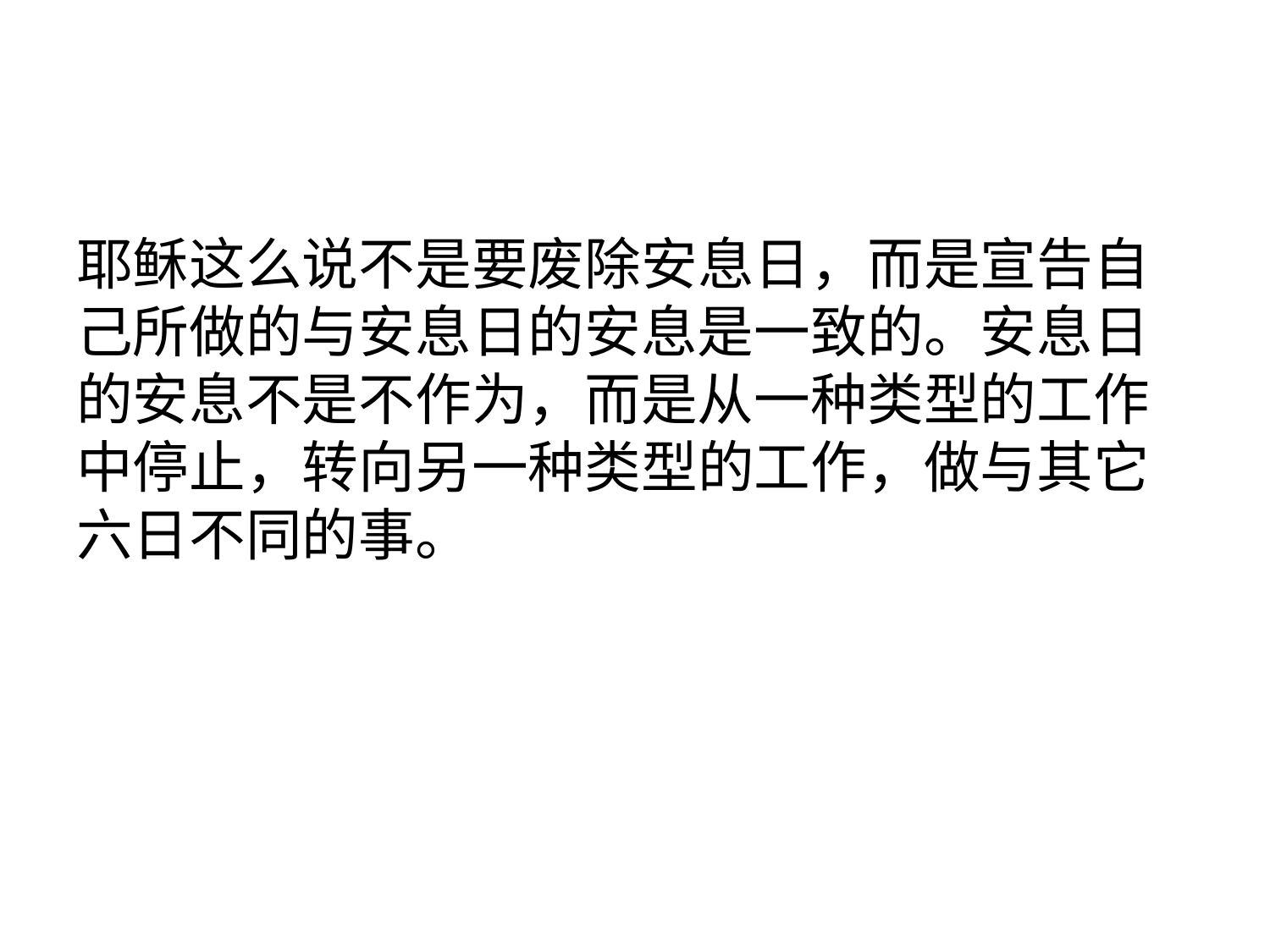

#
耶稣这么说不是要废除安息日，而是宣告自己所做的与安息日的安息是一致的。安息日的安息不是不作为，而是从一种类型的工作中停止，转向另一种类型的工作，做与其它六日不同的事。